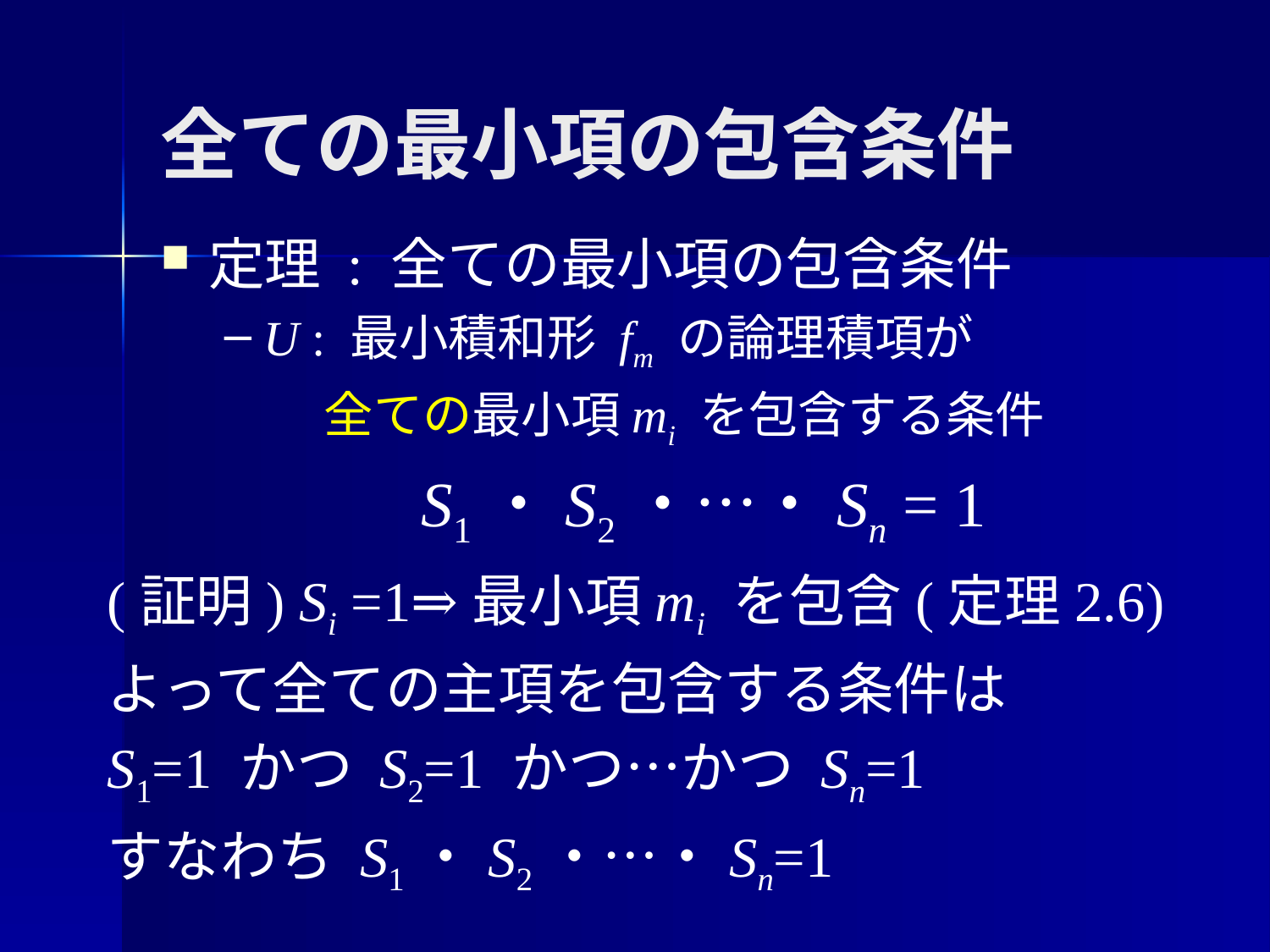

# 全ての最小項の包含条件
定理 : 全ての最小項の包含条件
U : 最小積和形 fm の論理積項が
        全ての最小項mi を包含する条件
S1・S2・…・Sn = 1
(証明) Si =1⇒最小項mi を包含(定理2.6)
よって全ての主項を包含する条件は
S1=1 かつ S2=1 かつ…かつ Sn=1
すなわち S1・S2・…・Sn=1